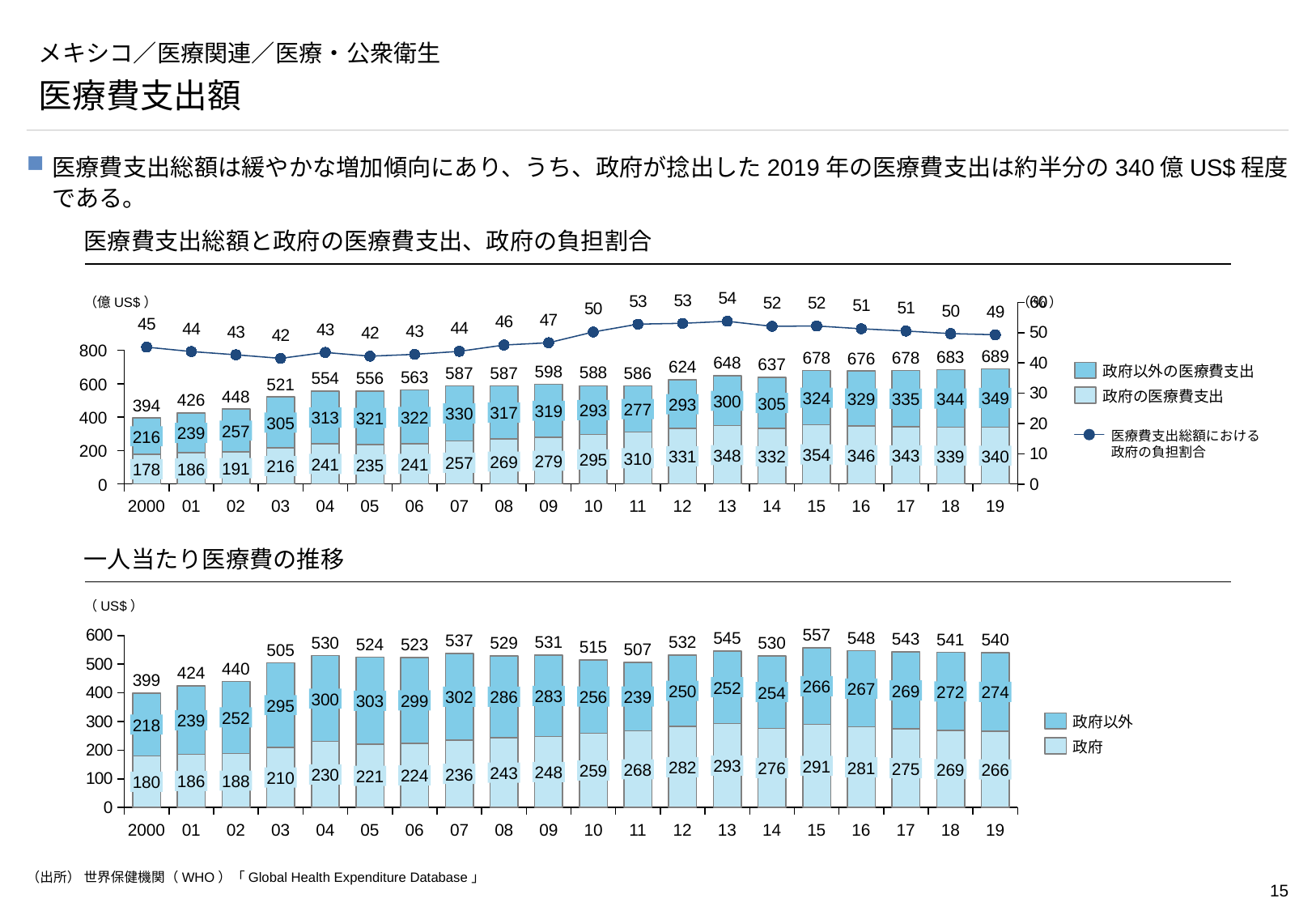

# メキシコ／医療関連／医療・公衆衛生
医療費支出額
医療費支出総額は緩やかな増加傾向にあり、うち、政府が捻出した2019年の医療費支出は約半分の340億US$程度である。
医療費支出総額と政府の医療費支出、政府の負担割合

### Chart

| Category |  |
|---|---|
（億US$）
（%）

### Chart

| Category |  |  |
|---|---|---|
800
689
683
678
678
676
648
637
624
598
政府以外の医療費支出
588
587

587
586
563
556
554
521
600
448
政府の医療費支出

324
349
329
344
335
426
300
305
293
394
277
293
319
317
330
322
400
313
321
305
257
239
216
医療費支出総額における
政府の負担割合

200
354
348
346
343
339
340
331
332
310
295
279
269
257
241
241
235
216
191
186
178
0
2000
01
02
03
04
05
06
07
08
09
10
11
12
13
14
15
16
17
18
19
一人当たり医療費の推移
（US$）

### Chart

| Category |  |  |
|---|---|---|
557
548
545
543
541
540
537
532
531
530
529
530
524
523
515
507
505
440
424
399
266
252
267
269
250
272
274
254
283
256
239
302
286
300
299
303
295
252
239
政府以外

218
政府

293
291
282
281
276
275
269
268
266
259
248
243
236
230
224
221
210
188
186
180
2000
01
02
03
04
05
06
07
08
09
10
11
12
13
14
15
16
17
18
19
（出所） 世界保健機関（WHO）「Global Health Expenditure Database」